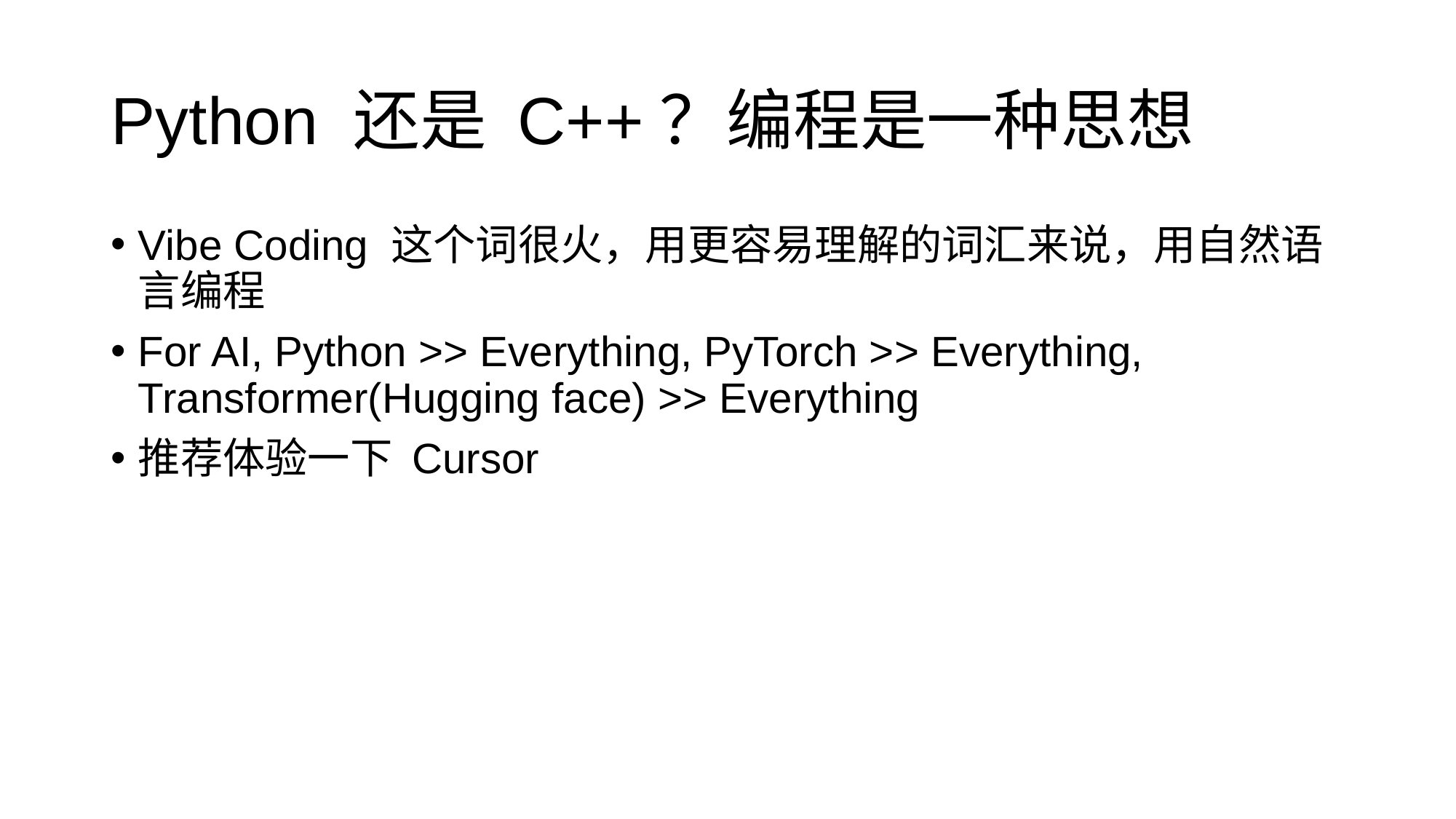

# Python 还是 C++？编程是一种思想
Vibe Coding 这个词很火，用更容易理解的词汇来说，用自然语言编程
For AI, Python >> Everything, PyTorch >> Everything, Transformer(Hugging face) >> Everything
推荐体验一下 Cursor